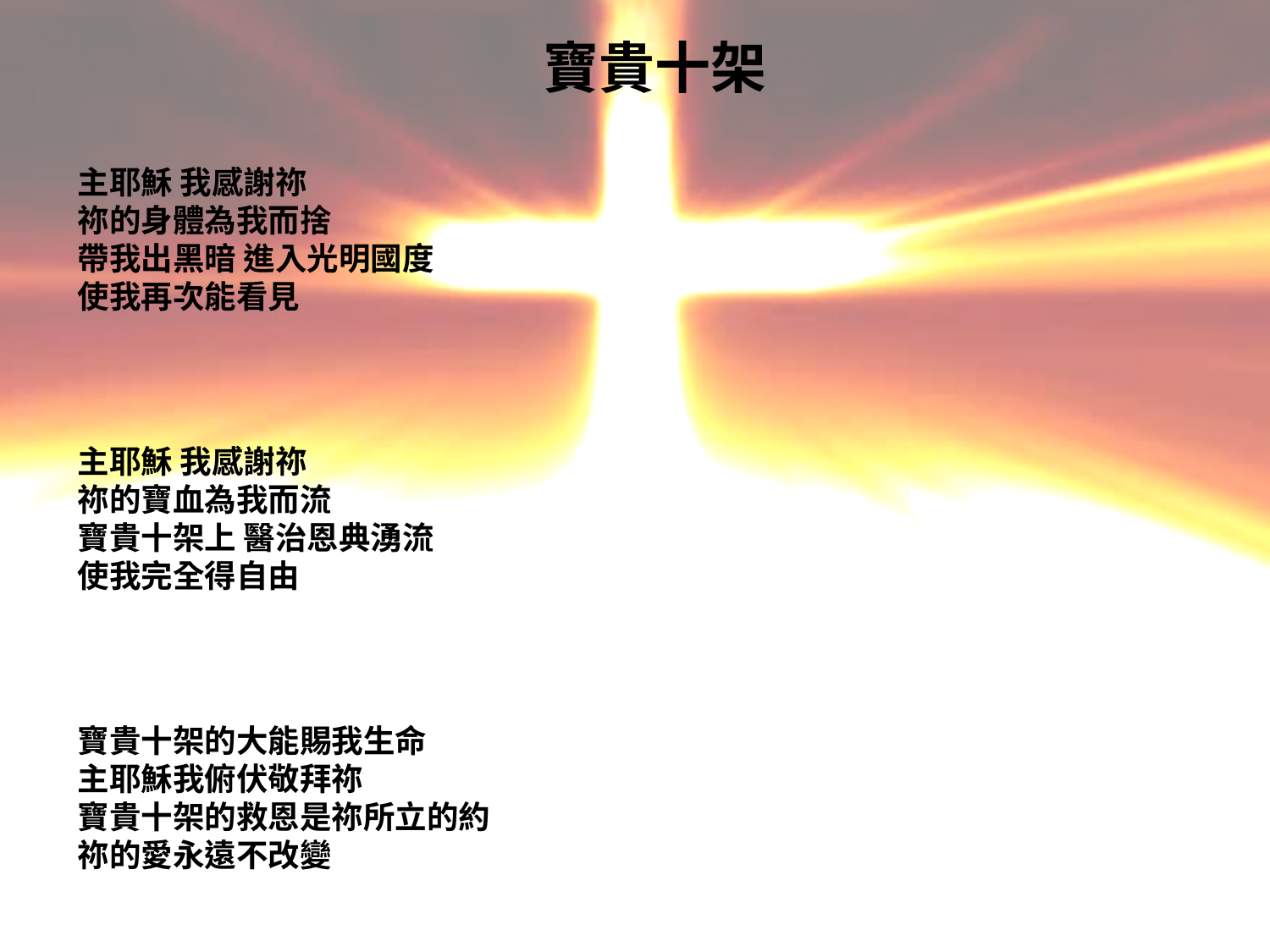

# 寶貴十架
主耶穌 我感謝祢
祢的身體為我而捨
帶我出黑暗 進入光明國度
使我再次能看見

主耶穌 我感謝祢
祢的寶血為我而流
寶貴十架上 醫治恩典湧流
使我完全得自由

寶貴十架的大能賜我生命
主耶穌我俯伏敬拜祢
寶貴十架的救恩是祢所立的約
祢的愛永遠不改變